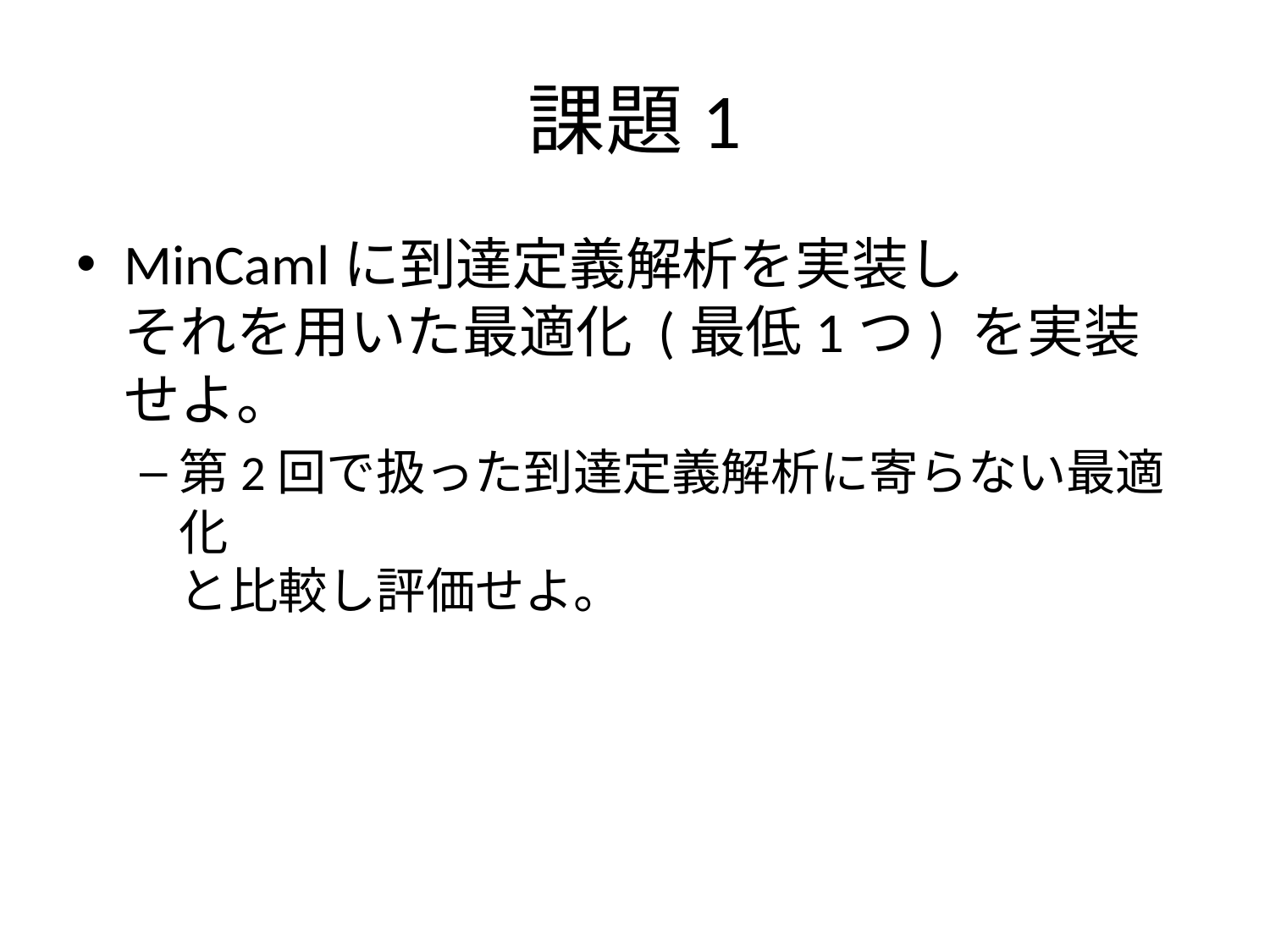

# 課題1
MinCamlに到達定義解析を実装し
それを用いた最適化 (最低1つ) を実装せよ。
第2回で扱った到達定義解析に寄らない最適化
と比較し評価せよ。